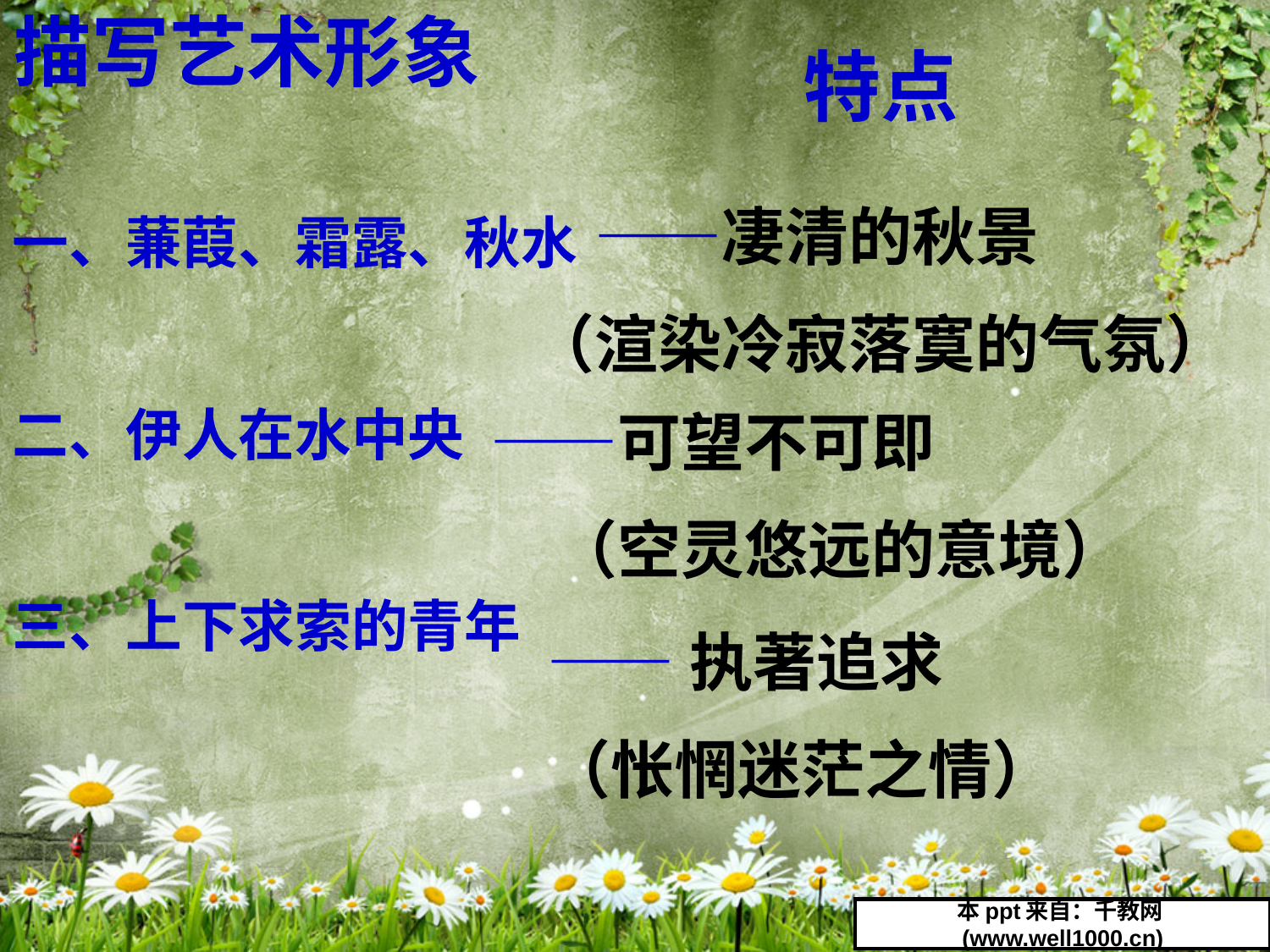

特点
# 描写艺术形象
　——凄清的秋景
（渲染冷寂落寞的气氛）
一、蒹葭、霜露、秋水

二、伊人在水中央

三、上下求索的青年
　——可望不可即
　　（空灵悠远的意境）
——执著追求
（怅惘迷茫之情）
本ppt来自：千教网(www.well1000.cn)